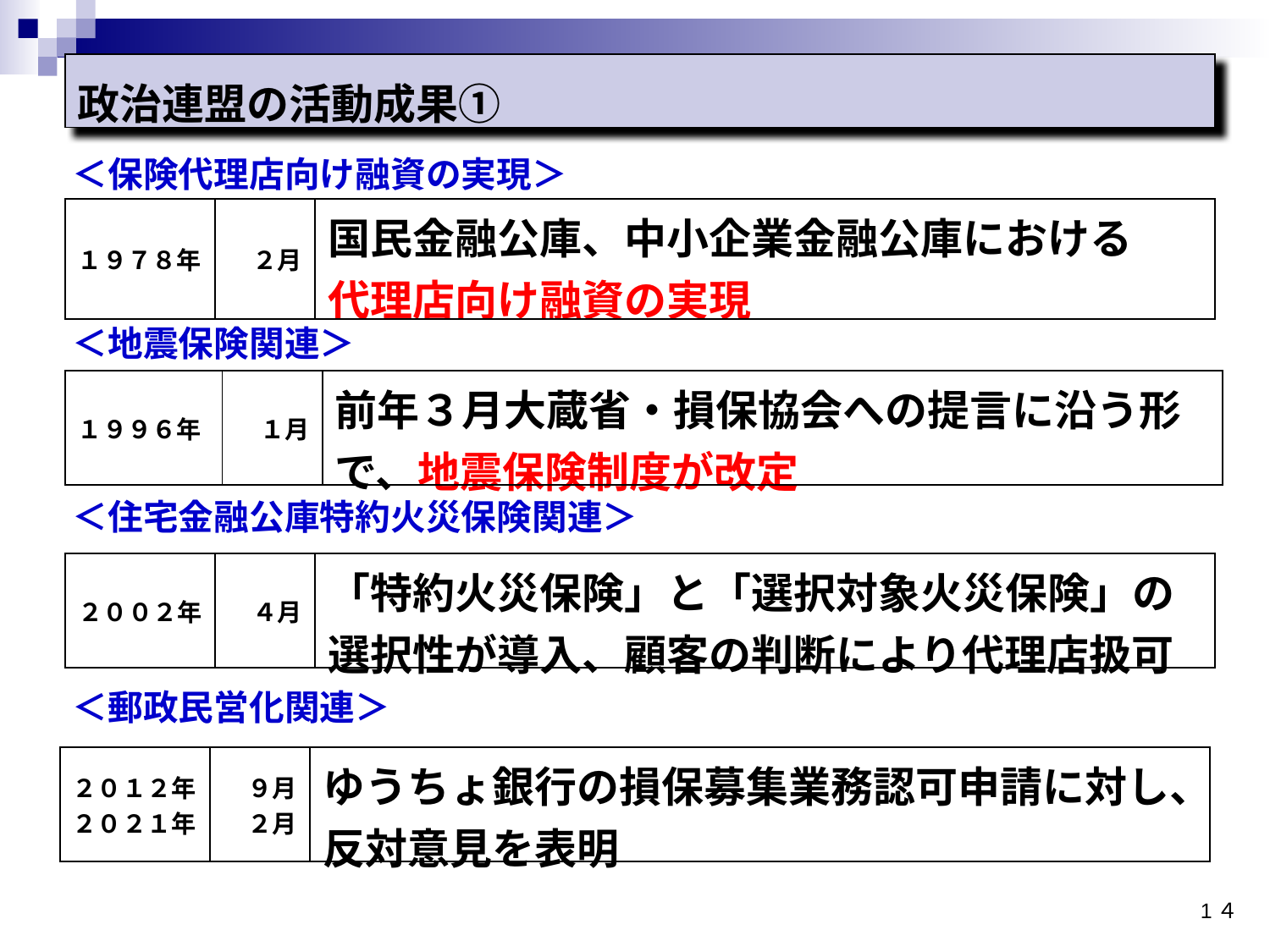

政治連盟の活動成果①

＜保険代理店向け融資の実現＞

＜地震保険関連＞

＜住宅金融公庫特約火災保険関連＞

＜郵政民営化関連＞

| １９７８年 | ２月 | 国民金融公庫、中小企業金融公庫における 代理店向け融資の実現 |
| --- | --- | --- |
| １９９６年 | １月 | 前年３月大蔵省・損保協会への提言に沿う形で、地震保険制度が改定 |
| --- | --- | --- |
| ２００２年 | ４月 | 「特約火災保険」と「選択対象火災保険」の 選択性が導入、顧客の判断により代理店扱可 |
| --- | --- | --- |
| ２０１２年 ２０２１年 | ９月 ２月 | ゆうちょ銀行の損保募集業務認可申請に対し、反対意見を表明 |
| --- | --- | --- |
1４